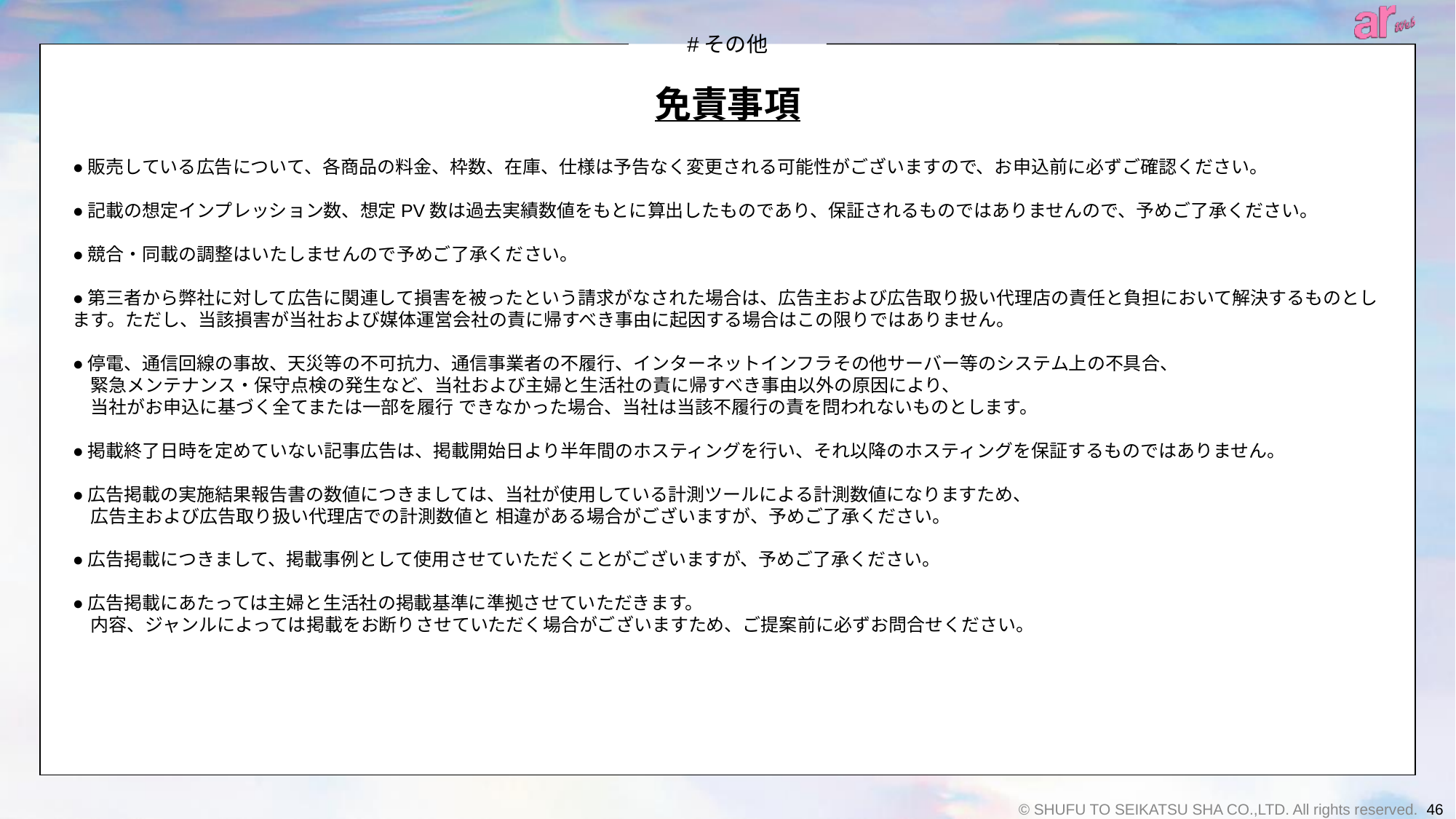

# 免責事項
●販売している広告について、各商品の料金、枠数、在庫、仕様は予告なく変更される可能性がございますので、お申込前に必ずご確認ください。

●記載の想定インプレッション数、想定PV数は過去実績数値をもとに算出したものであり、保証されるものではありませんので、予めご了承ください。

●競合・同載の調整はいたしませんので予めご了承ください。

●第三者から弊社に対して広告に関連して損害を被ったという請求がなされた場合は、広告主および広告取り扱い代理店の責任と負担において解決するものとします。ただし、当該損害が当社および媒体運営会社の責に帰すべき事由に起因する場合はこの限りではありません。

●停電、通信回線の事故、天災等の不可抗力、通信事業者の不履行、インターネットインフラその他サーバー等のシステム上の不具合、
　緊急メンテナンス・保守点検の発生など、当社および主婦と生活社の責に帰すべき事由以外の原因により、
　当社がお申込に基づく全てまたは一部を履行 できなかった場合、当社は当該不履行の責を問われないものとします。

●掲載終了日時を定めていない記事広告は、掲載開始日より半年間のホスティングを行い、それ以降のホスティングを保証するものではありません。

●広告掲載の実施結果報告書の数値につきましては、当社が使用している計測ツールによる計測数値になりますため、
　広告主および広告取り扱い代理店での計測数値と 相違がある場合がございますが、予めご了承ください。

●広告掲載につきまして、掲載事例として使用させていただくことがございますが、予めご了承ください。

●広告掲載にあたっては主婦と生活社の掲載基準に準拠させていただきます。
　内容、ジャンルによっては掲載をお断りさせていただく場合がございますため、ご提案前に必ずお問合せください。
© SHUFU TO SEIKATSU SHA CO.,LTD. All rights reserved.
46